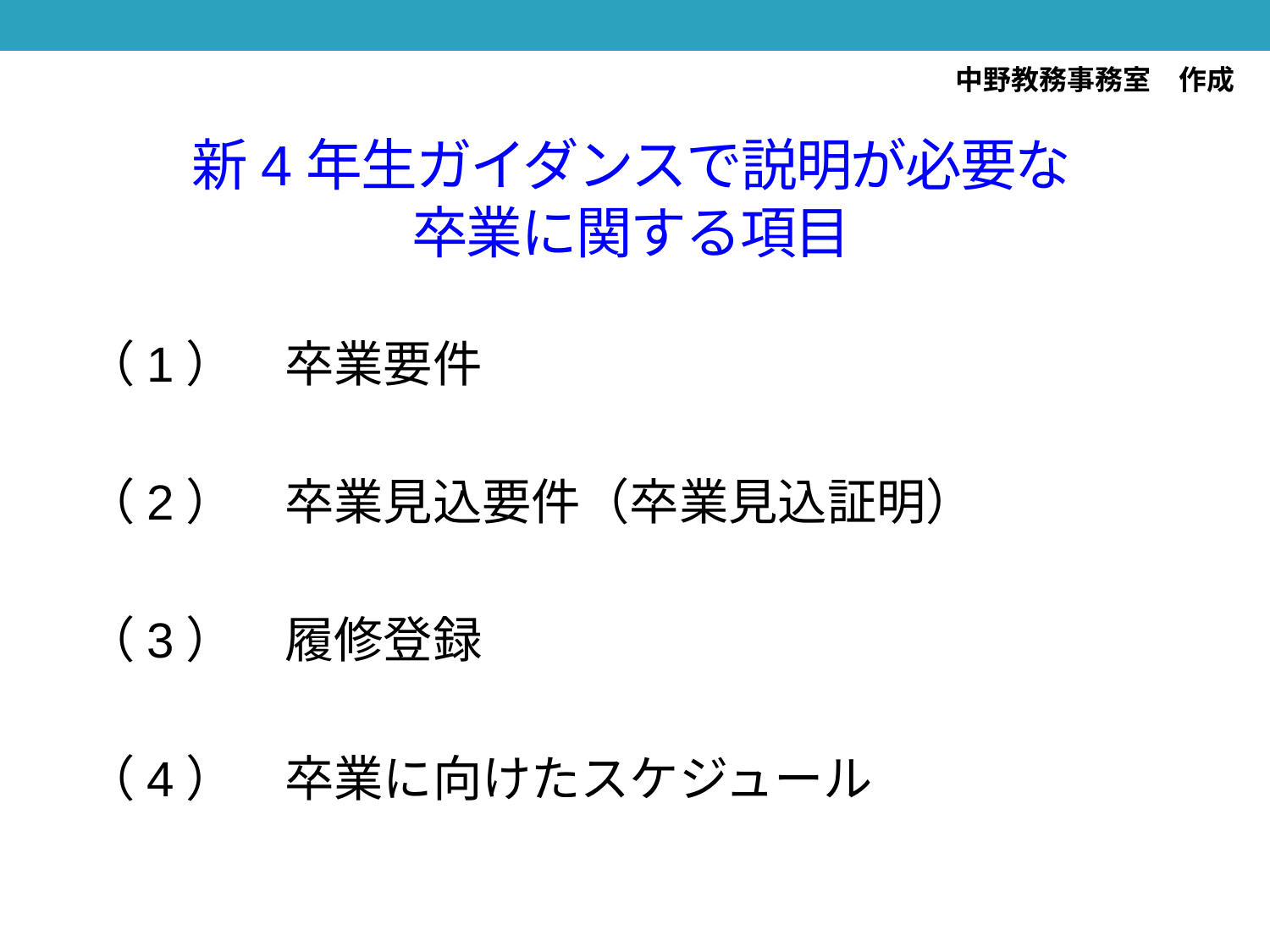

中野教務事務室　作成

# 新4年生ガイダンスで説明が必要な 卒業に関する項目
（1）　卒業要件

（2）　卒業見込要件（卒業見込証明）

（3）　履修登録

（4）　卒業に向けたスケジュール